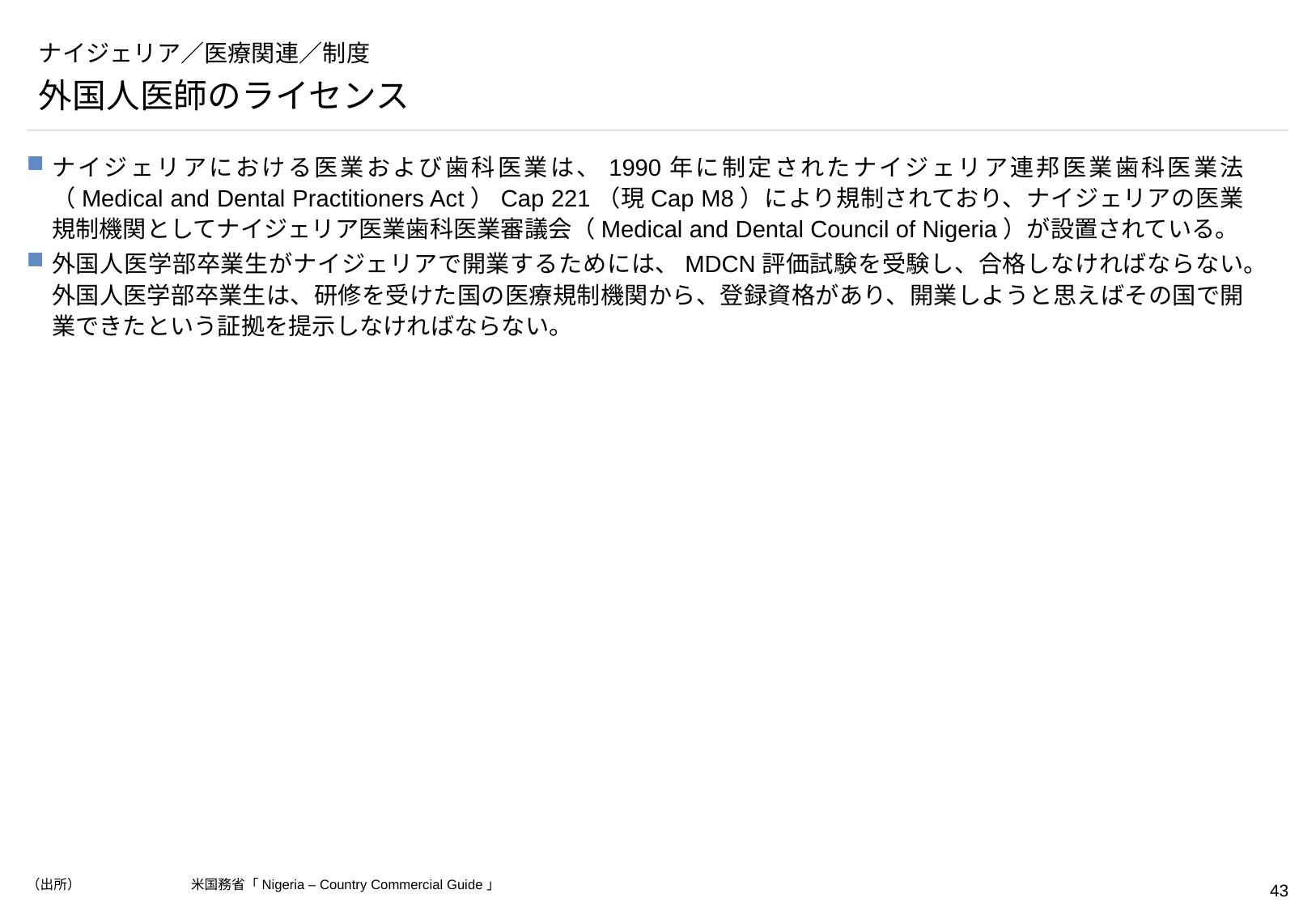

# ナイジェリア／医療関連／制度
外国人医師のライセンス
ナイジェリアにおける医業および歯科医業は、1990年に制定されたナイジェリア連邦医業歯科医業法（Medical and Dental Practitioners Act）Cap 221（現Cap M8）により規制されており、ナイジェリアの医業規制機関としてナイジェリア医業歯科医業審議会（Medical and Dental Council of Nigeria）が設置されている。
外国人医学部卒業生がナイジェリアで開業するためには、MDCN評価試験を受験し、合格しなければならない。外国人医学部卒業生は、研修を受けた国の医療規制機関から、登録資格があり、開業しようと思えばその国で開業できたという証拠を提示しなければならない。
（出所）	米国務省「Nigeria – Country Commercial Guide」